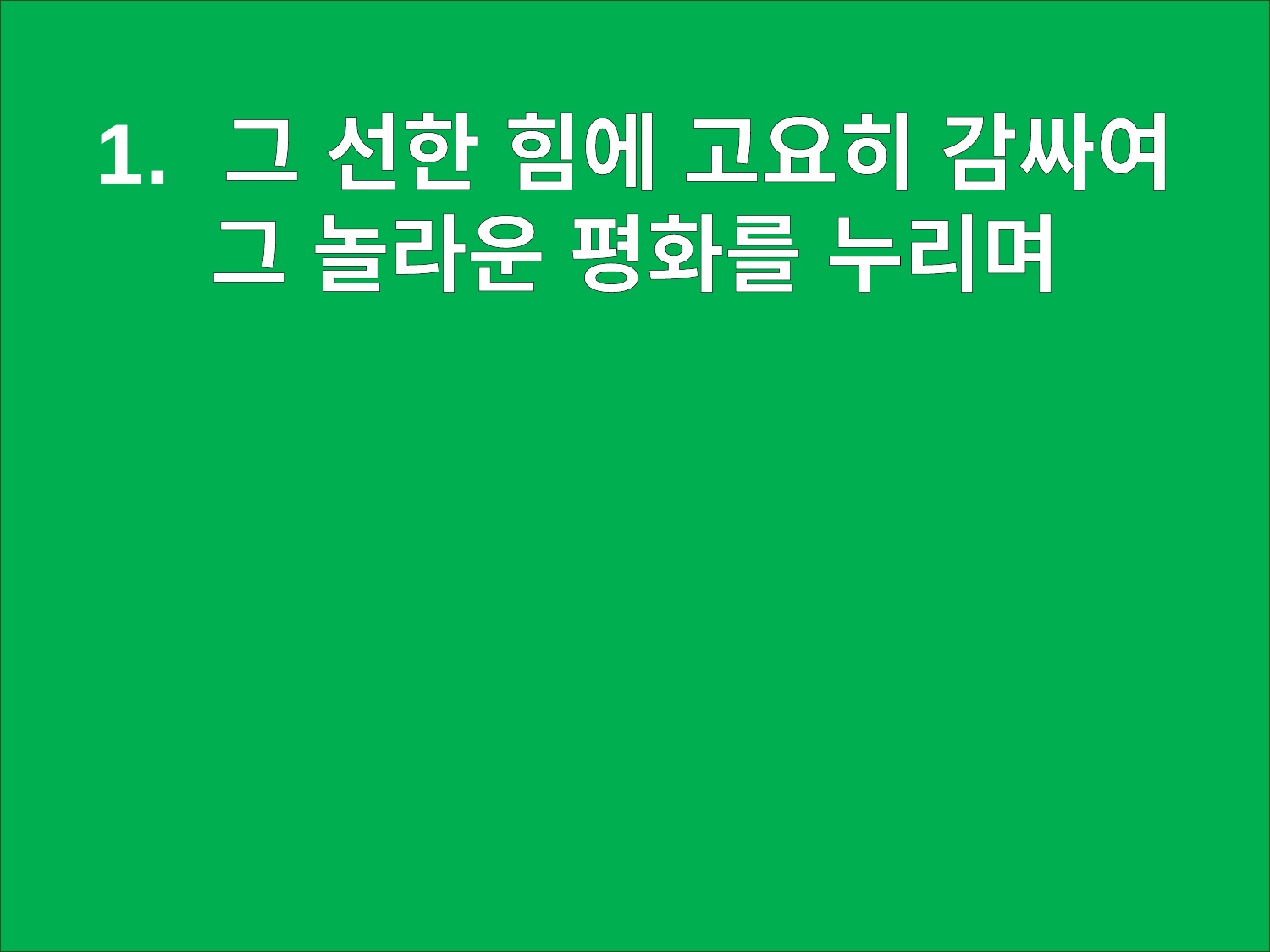

그 선한 힘에 고요히 감싸여
그 놀라운 평화를 누리며